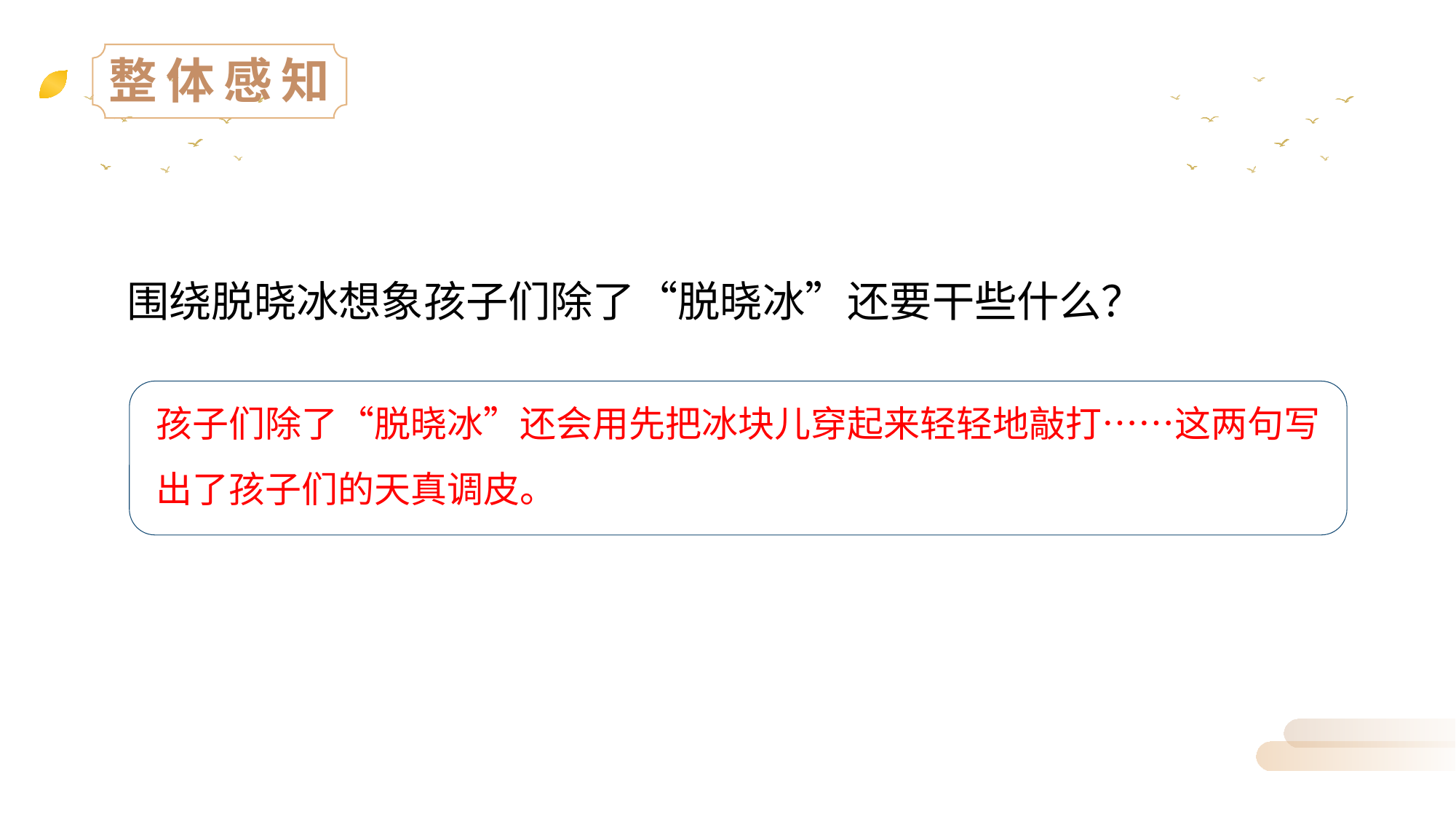

围绕脱晓冰想象孩子们除了“脱晓冰”还要干些什么？
孩子们除了“脱晓冰”还会用先把冰块儿穿起来轻轻地敲打……这两句写出了孩子们的天真调皮。